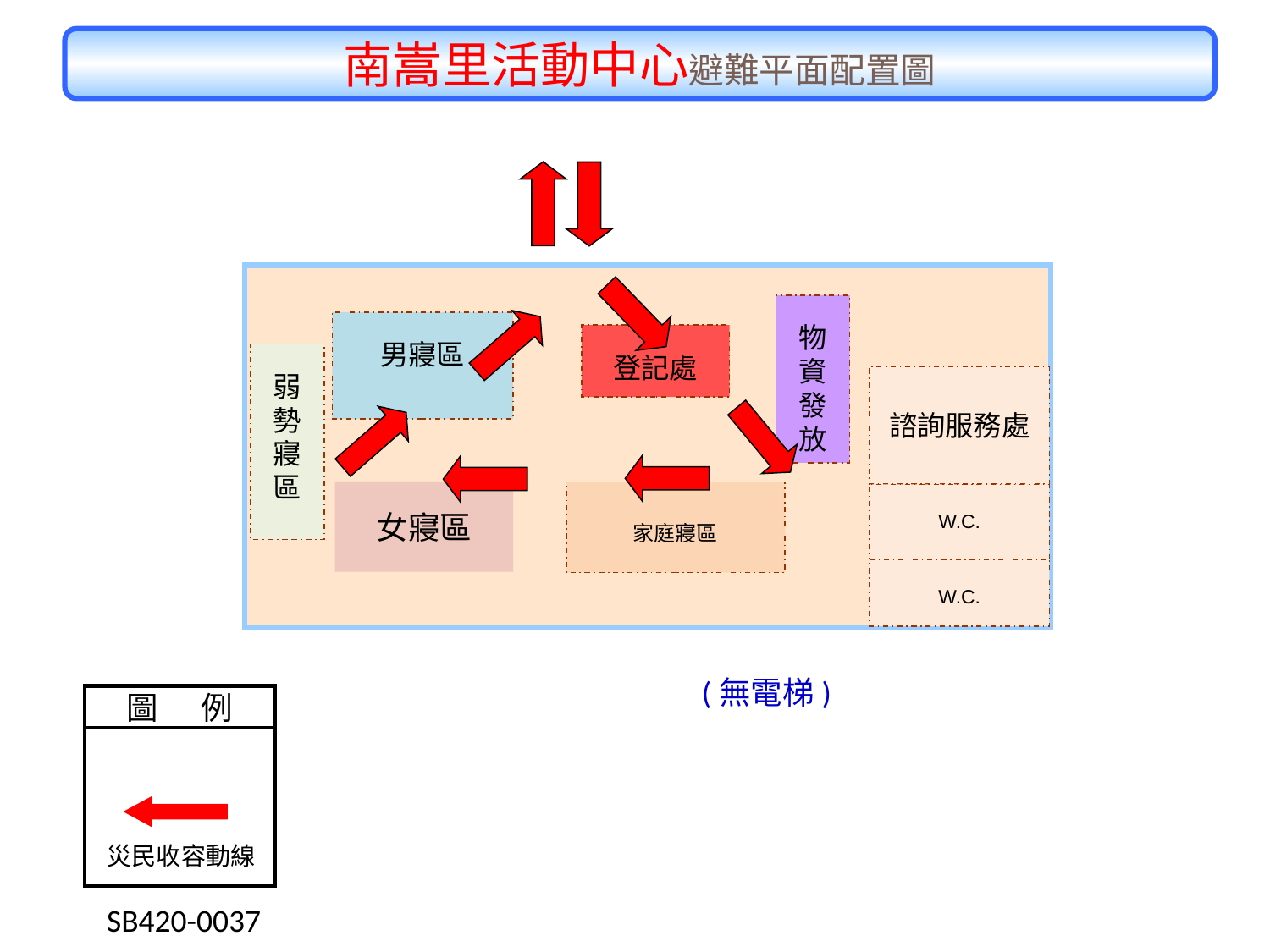

南嵩里活動中心避難平面配置圖

物資發放

男寢區
登記處
弱勢寢區
諮詢服務處

女寢區
家庭寢區
W.C.
W.C.
(無電梯)
圖      例

災民收容動線
      SB420-0037